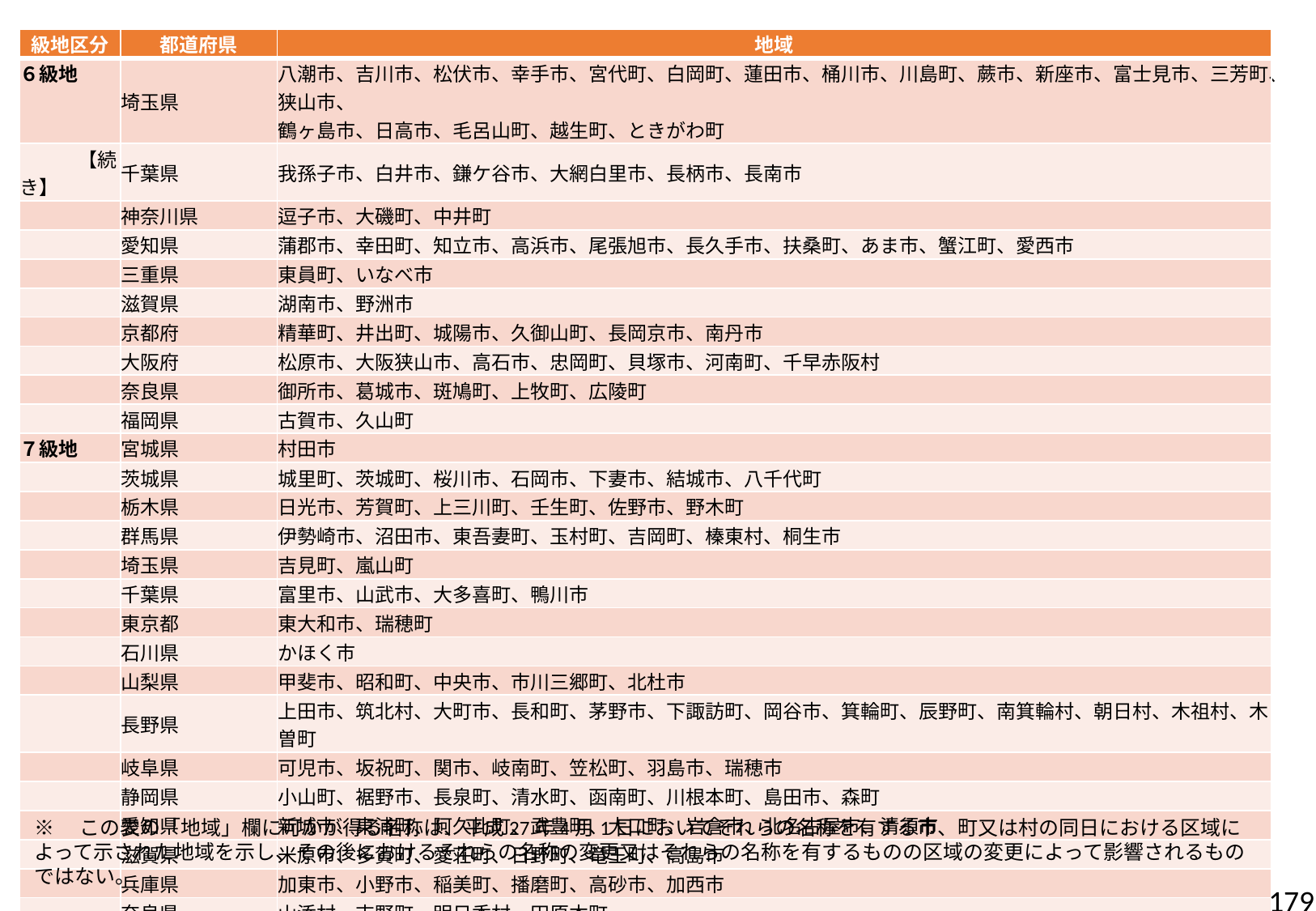

| 級地区分 | 都道府県 | 地域 |
| --- | --- | --- |
| ６級地 | 埼玉県 | 八潮市、吉川市、松伏市、幸手市、宮代町、白岡町、蓮田市、桶川市、川島町、蕨市、新座市、富士見市、三芳町、狭山市、 鶴ヶ島市、日高市、毛呂山町、越生町、ときがわ町 |
| 【続き】 | 千葉県 | 我孫子市、白井市、鎌ケ谷市、大網白里市、長柄市、長南市 |
|  | 神奈川県 | 逗子市、大磯町、中井町 |
|  | 愛知県 | 蒲郡市、幸田町、知立市、高浜市、尾張旭市、長久手市、扶桑町、あま市、蟹江町、愛西市 |
|  | 三重県 | 東員町、いなべ市 |
|  | 滋賀県 | 湖南市、野洲市 |
|  | 京都府 | 精華町、井出町、城陽市、久御山町、長岡京市、南丹市 |
|  | 大阪府 | 松原市、大阪狭山市、高石市、忠岡町、貝塚市、河南町、千早赤阪村 |
|  | 奈良県 | 御所市、葛城市、斑鳩町、上牧町、広陵町 |
|  | 福岡県 | 古賀市、久山町 |
| ７級地 | 宮城県 | 村田市 |
|  | 茨城県 | 城里町、茨城町、桜川市、石岡市、下妻市、結城市、八千代町 |
|  | 栃木県 | 日光市、芳賀町、上三川町、壬生町、佐野市、野木町 |
|  | 群馬県 | 伊勢崎市、沼田市、東吾妻町、玉村町、吉岡町、榛東村、桐生市 |
|  | 埼玉県 | 吉見町、嵐山町 |
|  | 千葉県 | 富里市、山武市、大多喜町、鴨川市 |
|  | 東京都 | 東大和市、瑞穂町 |
|  | 石川県 | かほく市 |
|  | 山梨県 | 甲斐市、昭和町、中央市、市川三郷町、北杜市 |
|  | 長野県 | 上田市、筑北村、大町市、長和町、茅野市、下諏訪町、岡谷市、箕輪町、辰野町、南箕輪村、朝日村、木祖村、木曽町 |
|  | 岐阜県 | 可児市、坂祝町、関市、岐南町、笠松町、羽島市、瑞穂市 |
|  | 静岡県 | 小山町、裾野市、長泉町、清水町、函南町、川根本町、島田市、森町 |
|  | 愛知県 | 新城市、東浦町、阿久比町、武豊町、大口町、岩倉市、北名古屋市、清須市 |
|  | 滋賀県 | 米原市、多賀町、愛荘町、日野町、竜王町、高島市 |
|  | 兵庫県 | 加東市、小野市、稲美町、播磨町、高砂市、加西市 |
|  | 奈良県 | 山添村、吉野町、明日香村、田原本町 |
|  | 広島県 | 世羅町、安芸高田市、安芸太田町、竹原市、熊野町、呉市 |
|  | 徳島県 | 小松島市、勝浦町、松茂町、北島町、藍住町 |
|  | 香川県 | 綾川町 |
|  | 福岡県 | 須惠町、志免町、飯塚市、大野城市、那珂川町 |
※　この表の「地域」欄に可かが得る名称は、平成27年4月1日においてそれらの名称を有する市、町又は村の同日における区域によって示された地域を示し、その後におけるそれらの名称の変更又はそれらの名称を有するものの区域の変更によって影響されるものではない。
179